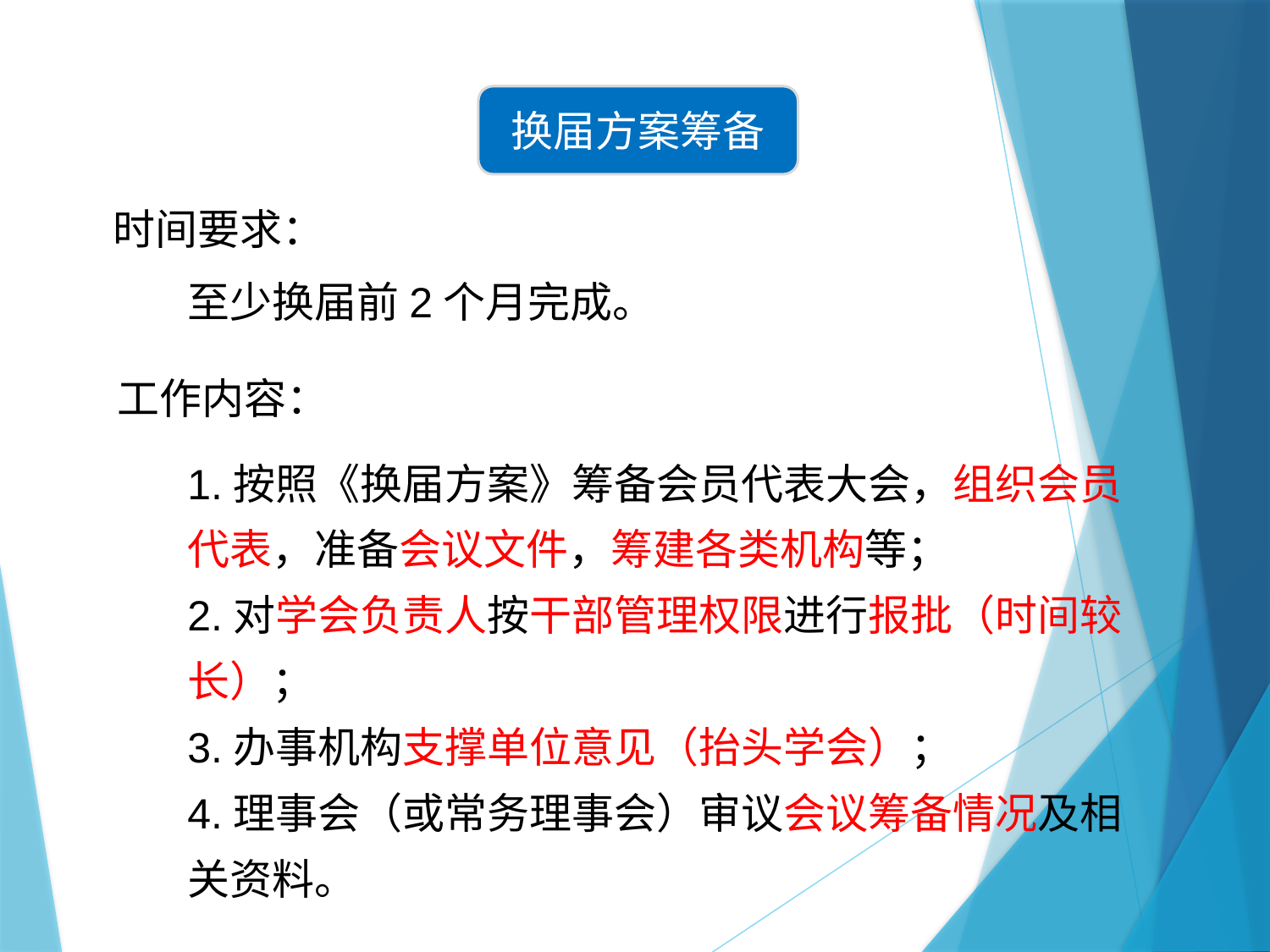

换届方案筹备
时间要求：
至少换届前2个月完成。
工作内容：
1.按照《换届方案》筹备会员代表大会，组织会员代表，准备会议文件，筹建各类机构等；
2.对学会负责人按干部管理权限进行报批（时间较长）；
3.办事机构支撑单位意见（抬头学会）；
4.理事会（或常务理事会）审议会议筹备情况及相关资料。